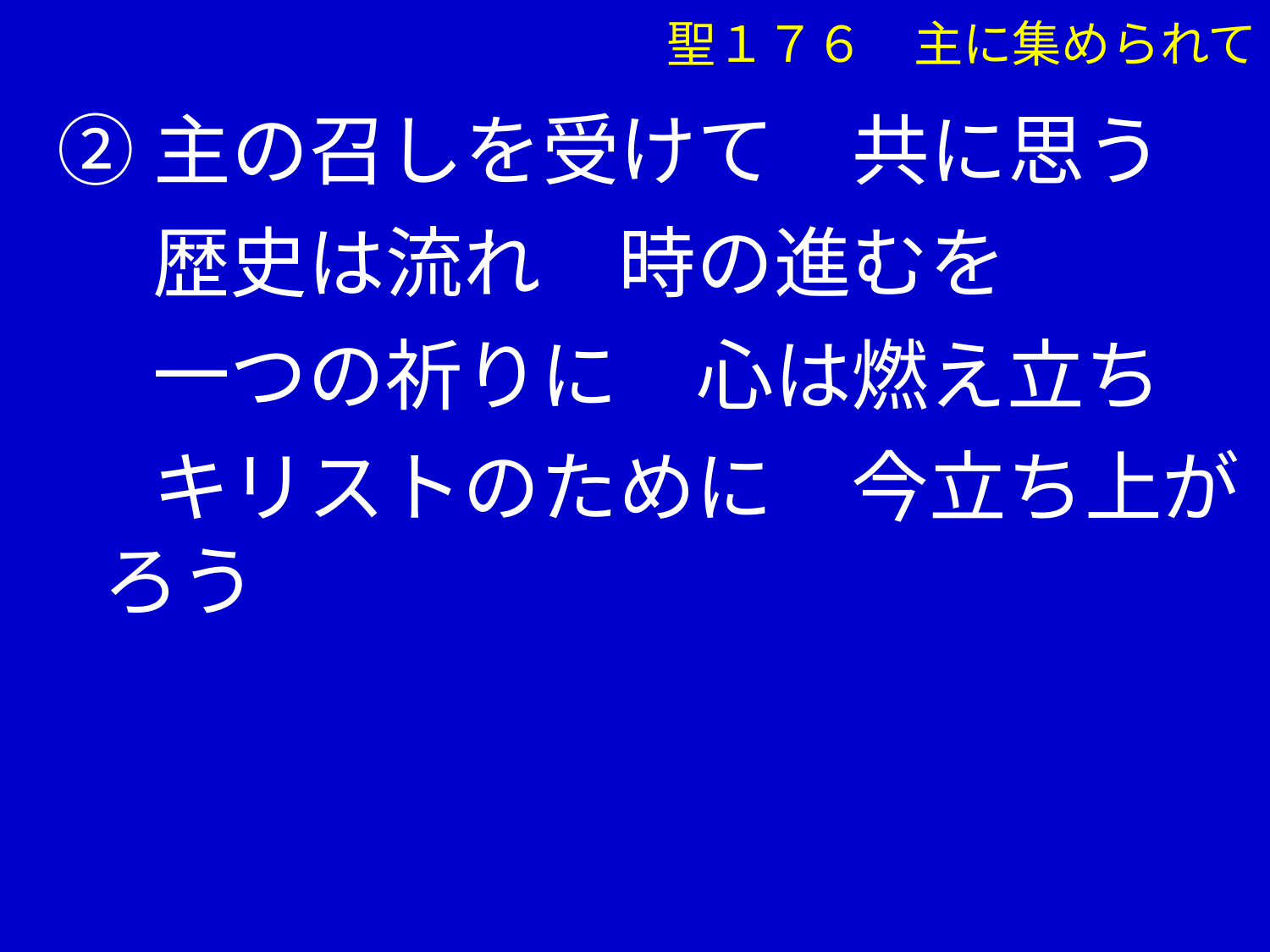

聖１７６　主に集められて
②主の召しを受けて　共に思う
　 歴史は流れ　時の進むを
　 一つの祈りに　心は燃え立ち
　 キリストのために　今立ち上がろう